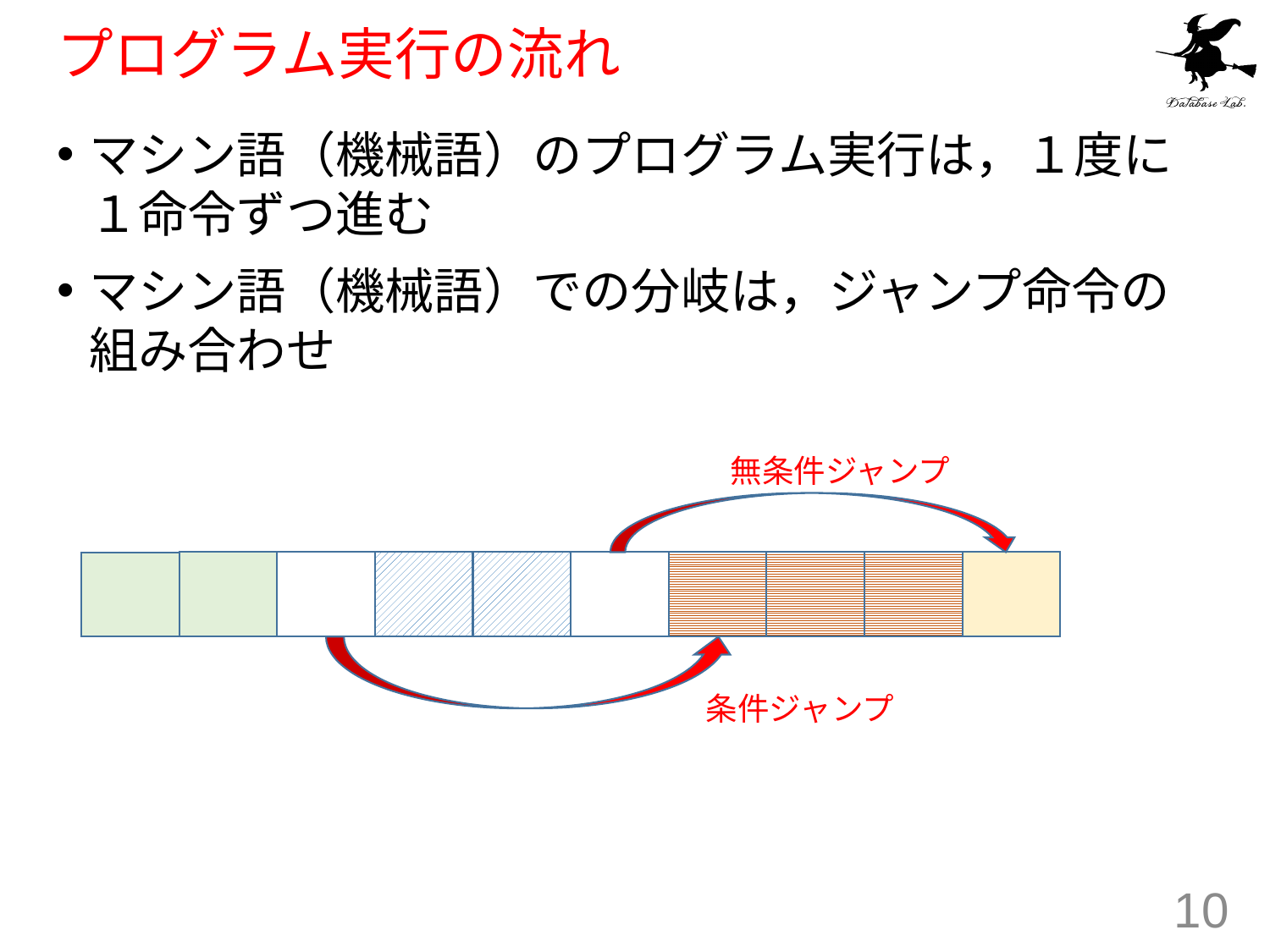

# プログラム実行の流れ
マシン語（機械語）のプログラム実行は，１度に１命令ずつ進む
マシン語（機械語）での分岐は，ジャンプ命令の組み合わせ

無条件ジャンプ

条件ジャンプ
10